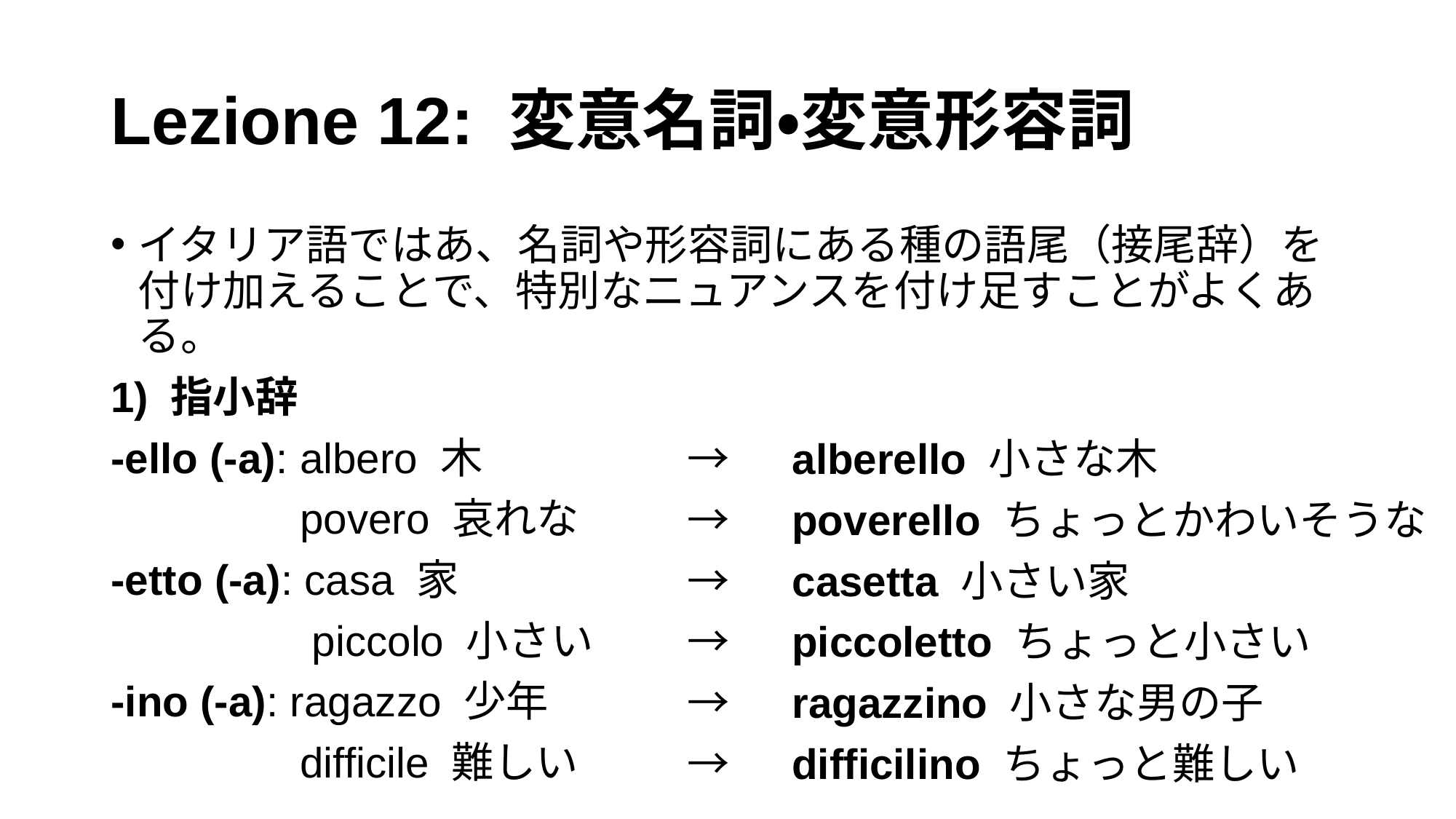

# Lezione 12: 変意名詞・変意形容詞
イタリア語ではあ、名詞や形容詞にある種の語尾（接尾辞）を付け加えることで、特別なニュアンスを付け足すことがよくある。
1) 指小辞
-ello (-a): albero 木
                povero 哀れな
-etto (-a): casa 家
                 piccolo 小さい
-ino (-a): ragazzo 少年
                difficile 難しい
→　alberello 小さな木
→　poverello ちょっとかわいそうな
→　casetta 小さい家
→　piccoletto ちょっと小さい
→　ragazzino 小さな男の子
→　difficilino ちょっと難しい